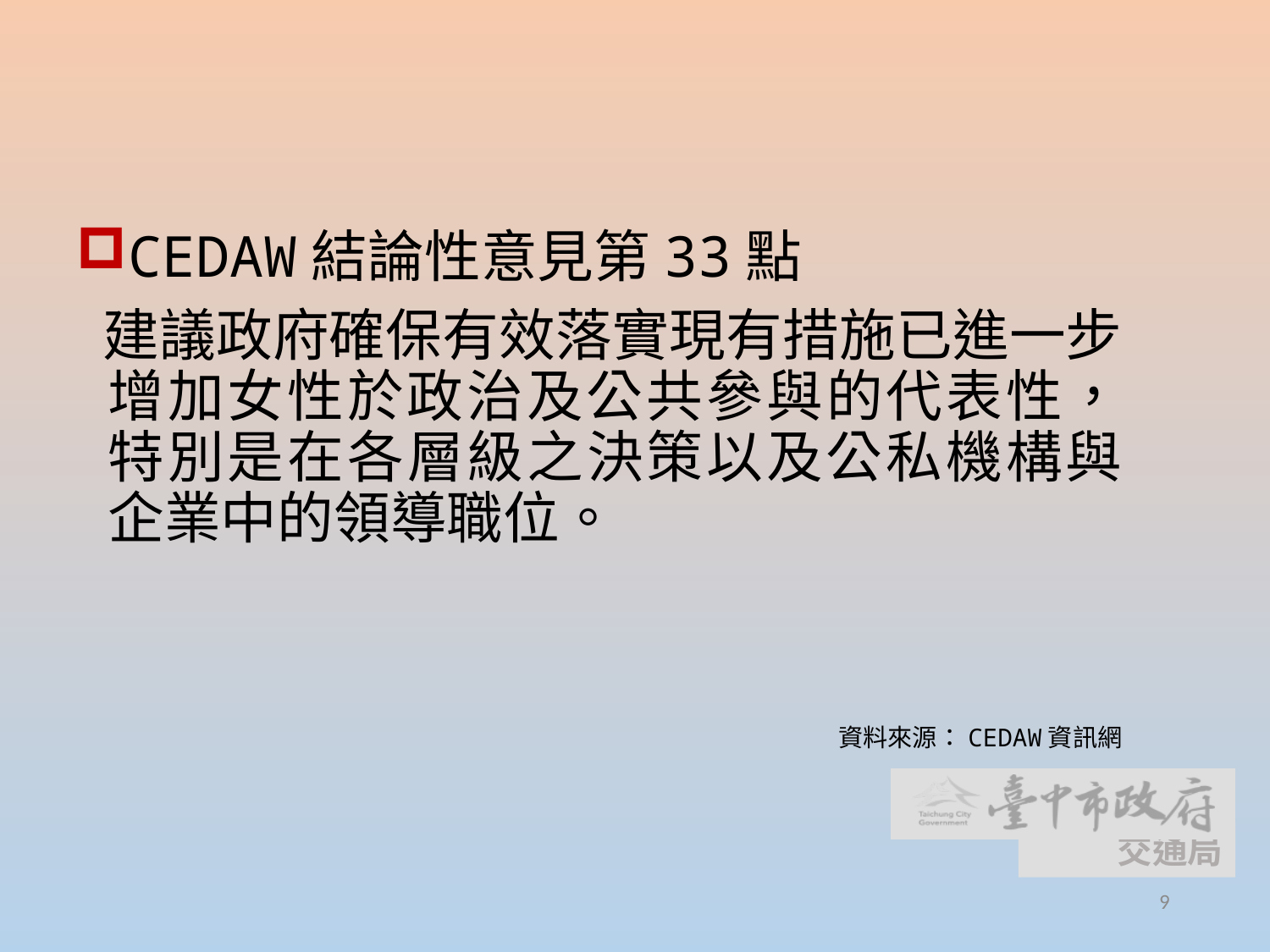

9
CEDAW結論性意見第33點
 建議政府確保有效落實現有措施已進一步增加女性於政治及公共參與的代表性，特別是在各層級之決策以及公私機構與企業中的領導職位。

資料來源：CEDAW資訊網